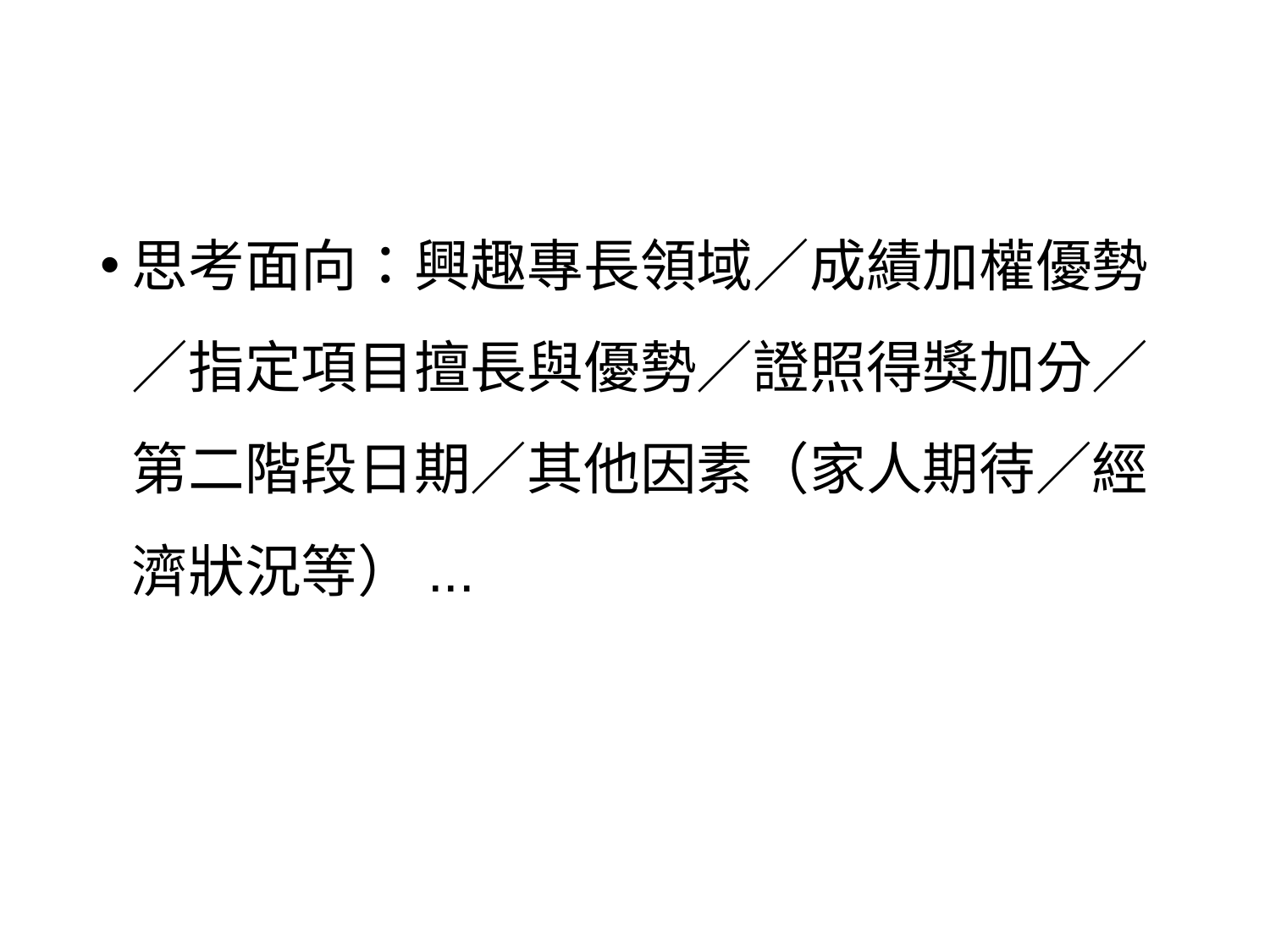

思考面向：興趣專長領域／成績加權優勢／指定項目擅長與優勢／證照得獎加分／第二階段日期／其他因素（家人期待／經濟狀況等）...